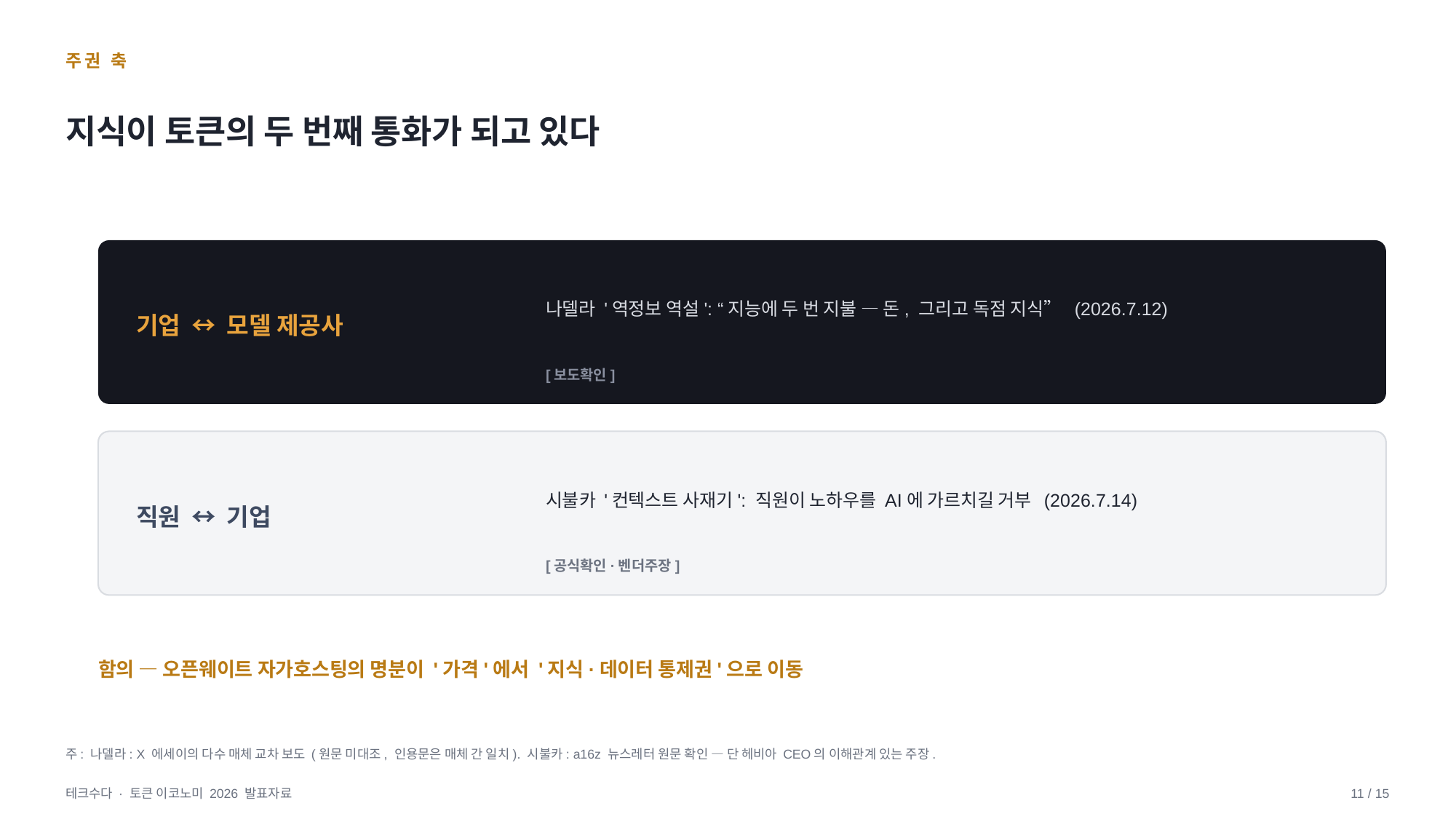

주권 축
지식이 토큰의 두 번째 통화가 되고 있다

나델라 '역정보 역설': “지능에 두 번 지불 — 돈, 그리고 독점 지식”  (2026.7.12)
기업  ↔  모델 제공사
[보도확인]

시불카 '컨텍스트 사재기': 직원이 노하우를 AI에 가르치길 거부  (2026.7.14)
직원  ↔  기업
[공식확인·벤더주장]
함의 — 오픈웨이트 자가호스팅의 명분이 '가격'에서 '지식·데이터 통제권'으로 이동
주: 나델라: X 에세이의 다수 매체 교차 보도 (원문 미대조, 인용문은 매체 간 일치). 시불카: a16z 뉴스레터 원문 확인 — 단 헤비아 CEO의 이해관계 있는 주장.
테크수다 · 토큰 이코노미 2026 발표자료
11 / 15